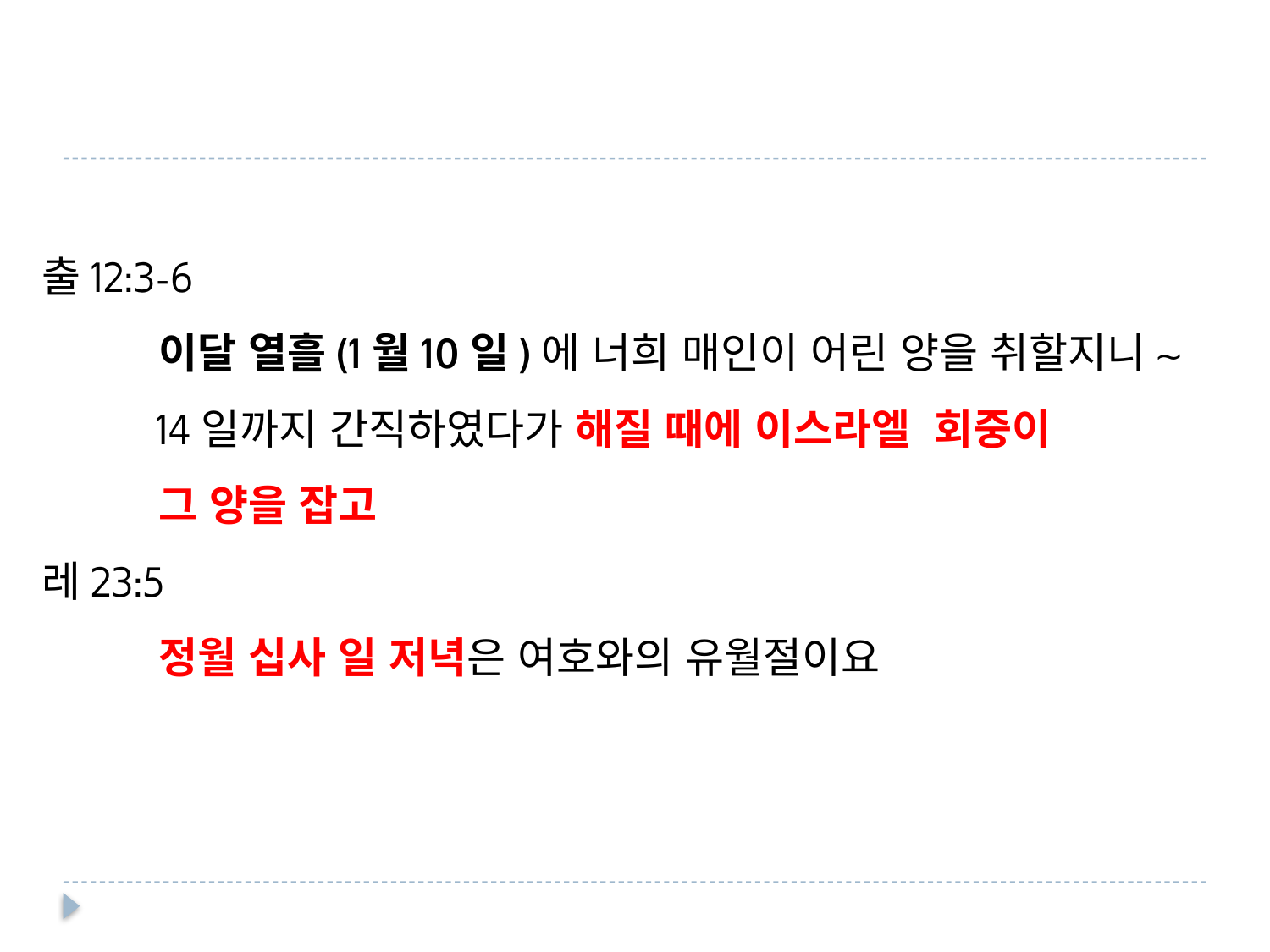

#
출12:3-6
         이달 열흘(1월10일)에 너희 매인이 어린 양을 취할지니~
         14일까지 간직하였다가 해질 때에 이스라엘  회중이
         그 양을 잡고
레23:5
         정월 십사 일 저녁은 여호와의 유월절이요